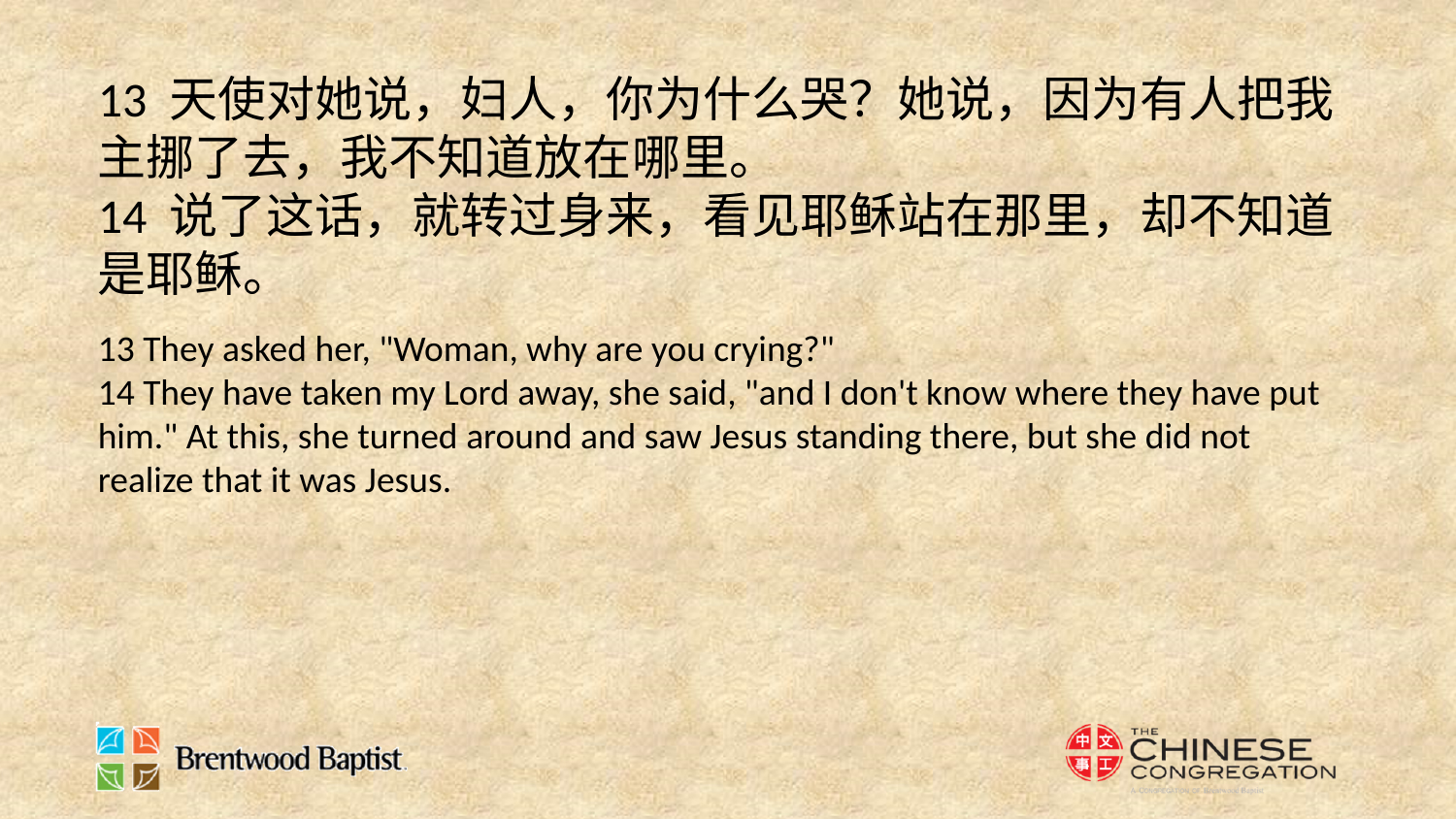

13 天使对她说，妇人，你为什么哭？她说，因为有人把我主挪了去，我不知道放在哪里。
14 说了这话，就转过身来，看见耶稣站在那里，却不知道是耶稣。

13 They asked her, "Woman, why are you crying?"
14 They have taken my Lord away, she said, "and I don't know where they have put him." At this, she turned around and saw Jesus standing there, but she did not realize that it was Jesus.